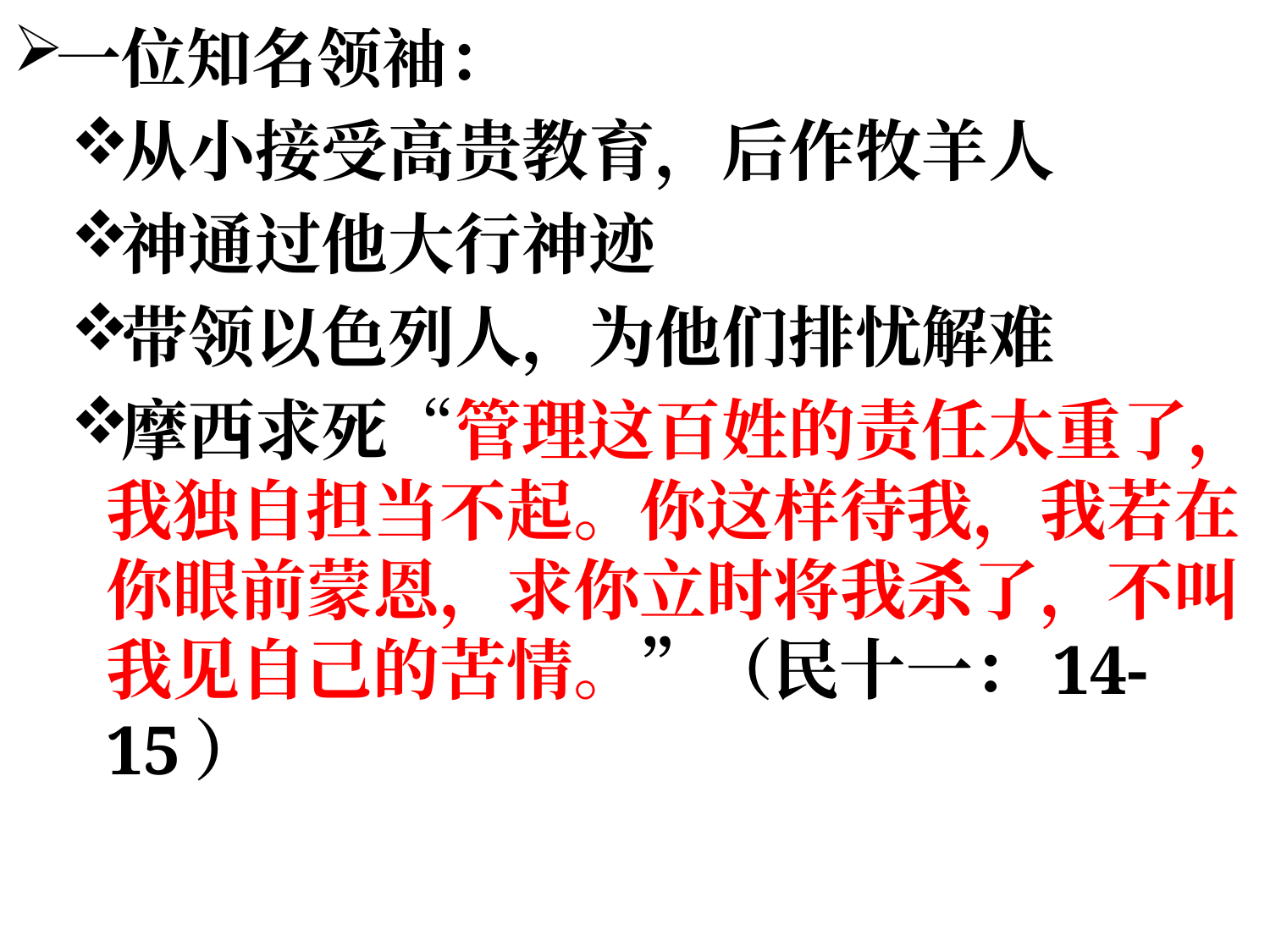

一位知名领袖：
从小接受高贵教育，后作牧羊人
神通过他大行神迹
带领以色列人，为他们排忧解难
摩西求死“管理这百姓的责任太重了，我独自担当不起。你这样待我，我若在你眼前蒙恩，求你立时将我杀了，不叫我见自己的苦情。”（民十一：14-15）